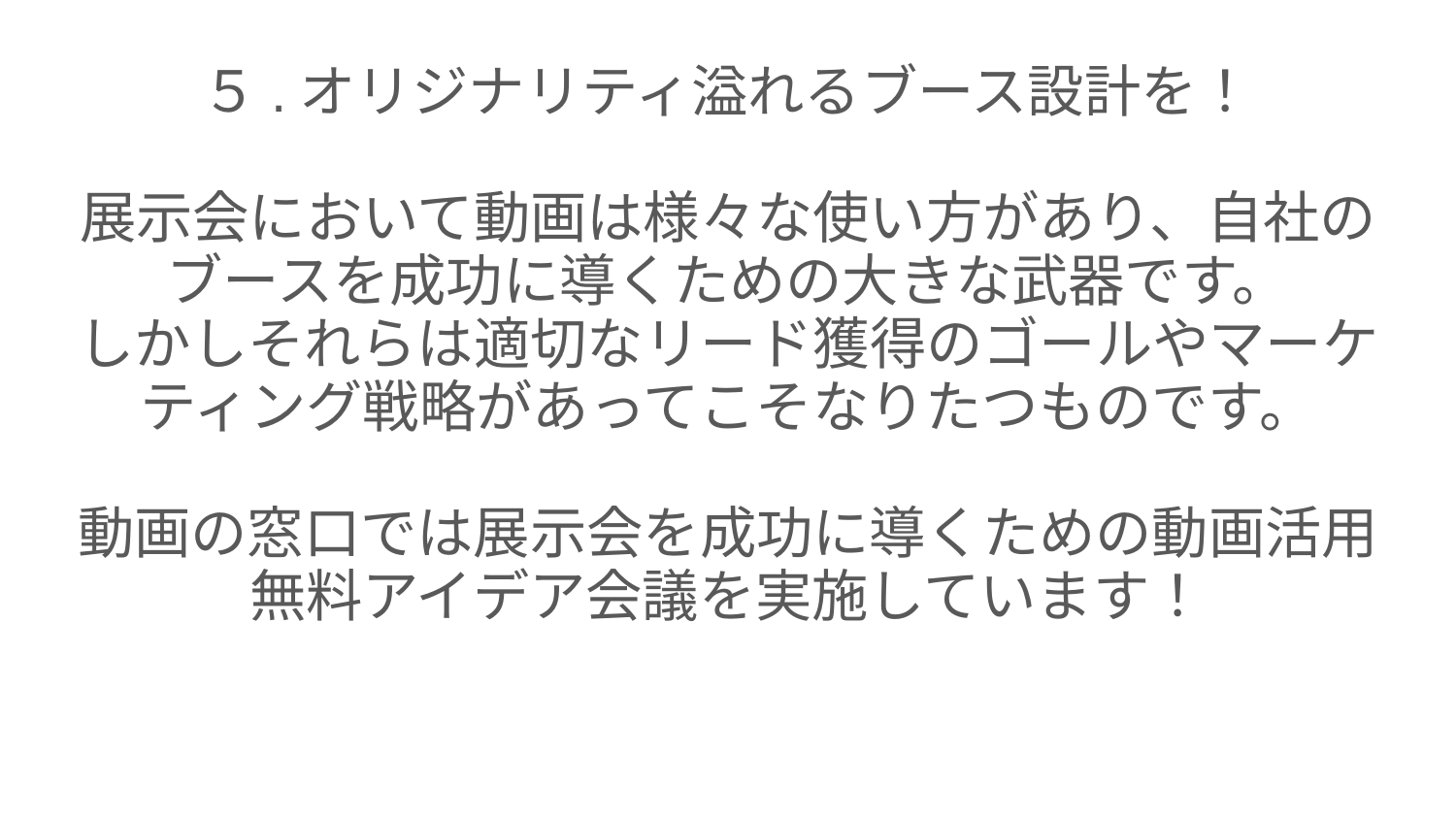

５.オリジナリティ溢れるブース設計を！

展示会において動画は様々な使い方があり、自社のブースを成功に導くための大きな武器です。
しかしそれらは適切なリード獲得のゴールやマーケティング戦略があってこそなりたつものです。

動画の窓口では展示会を成功に導くための動画活用無料アイデア会議を実施しています！